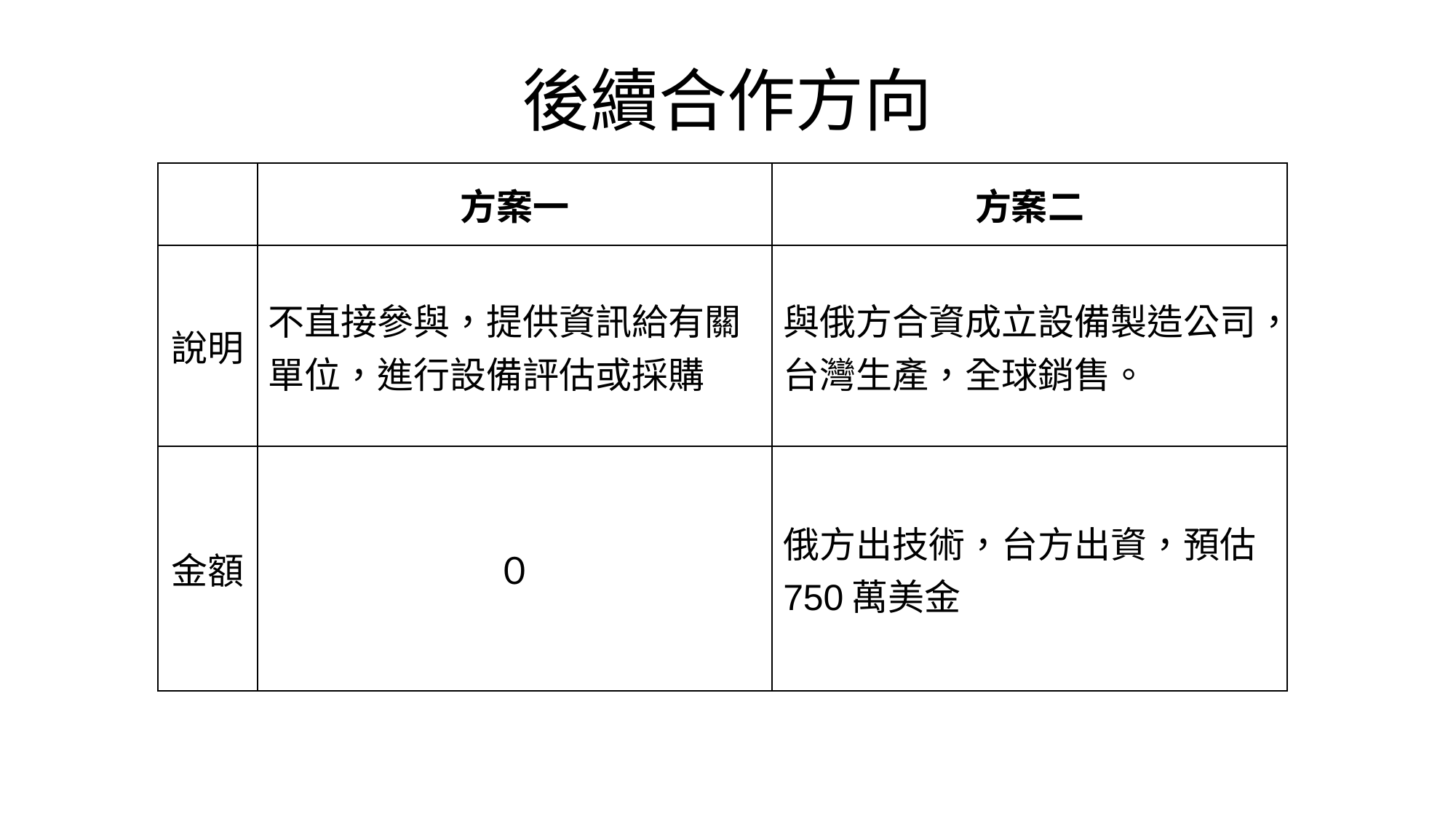

# 後續合作方向
|  | 方案一 | 方案二 |
| --- | --- | --- |
| 說明 | 不直接參與，提供資訊給有關單位，進行設備評估或採購 | 與俄方合資成立設備製造公司，台灣生產，全球銷售。 |
| 金額 | ０ | 俄方出技術，台方出資，預估750萬美金 |